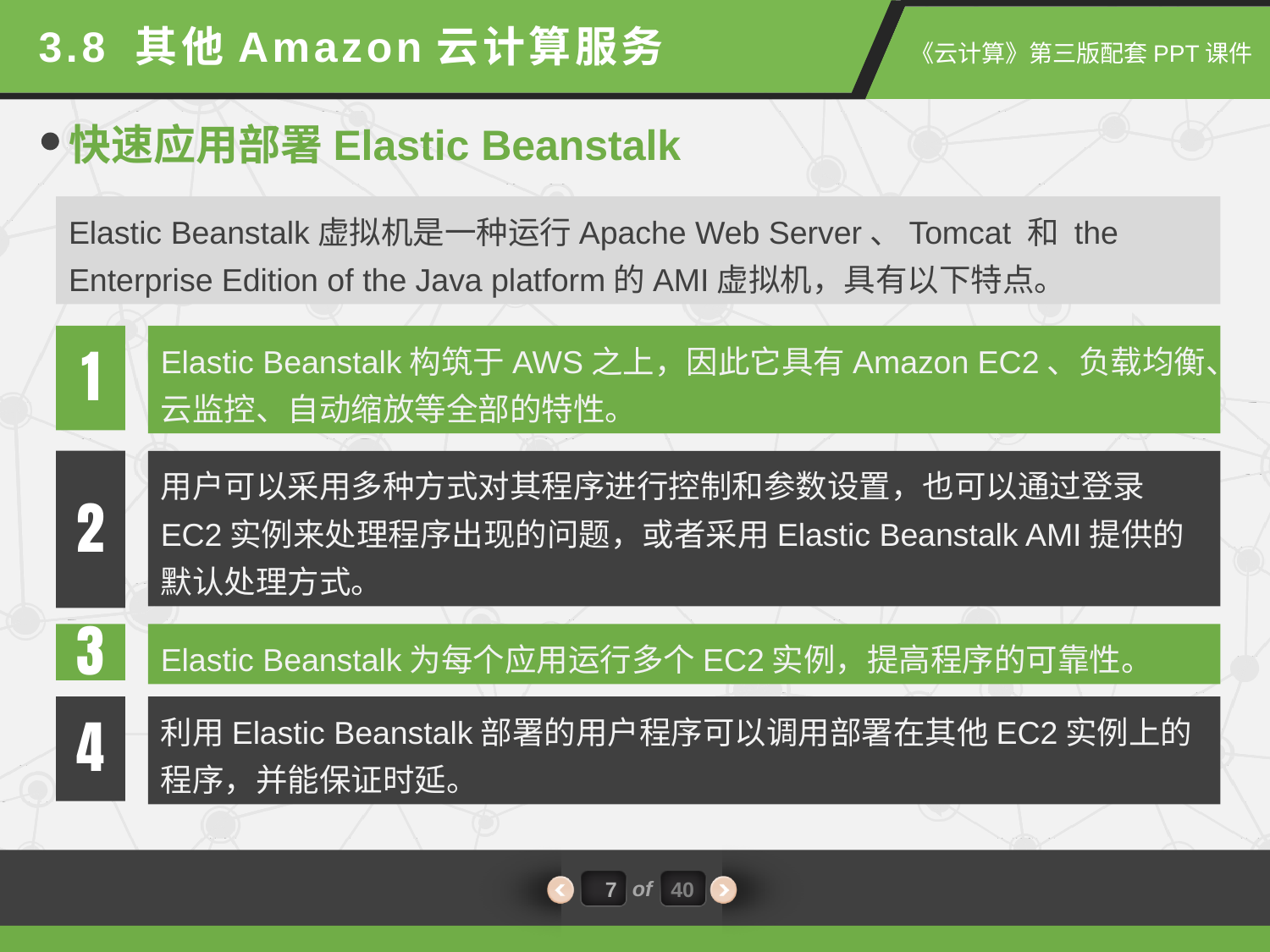

3.8 其他Amazon云计算服务
快速应用部署Elastic Beanstalk

Elastic Beanstalk虚拟机是一种运行Apache Web Server、Tomcat 和 the Enterprise Edition of the Java platform的AMI虚拟机，具有以下特点。
1
Elastic Beanstalk构筑于AWS之上，因此它具有Amazon EC2、负载均衡、云监控、自动缩放等全部的特性。
2
用户可以采用多种方式对其程序进行控制和参数设置，也可以通过登录EC2实例来处理程序出现的问题，或者采用Elastic Beanstalk AMI提供的默认处理方式。
3
Elastic Beanstalk为每个应用运行多个EC2实例，提高程序的可靠性。
4
利用Elastic Beanstalk部署的用户程序可以调用部署在其他EC2实例上的程序，并能保证时延。
7